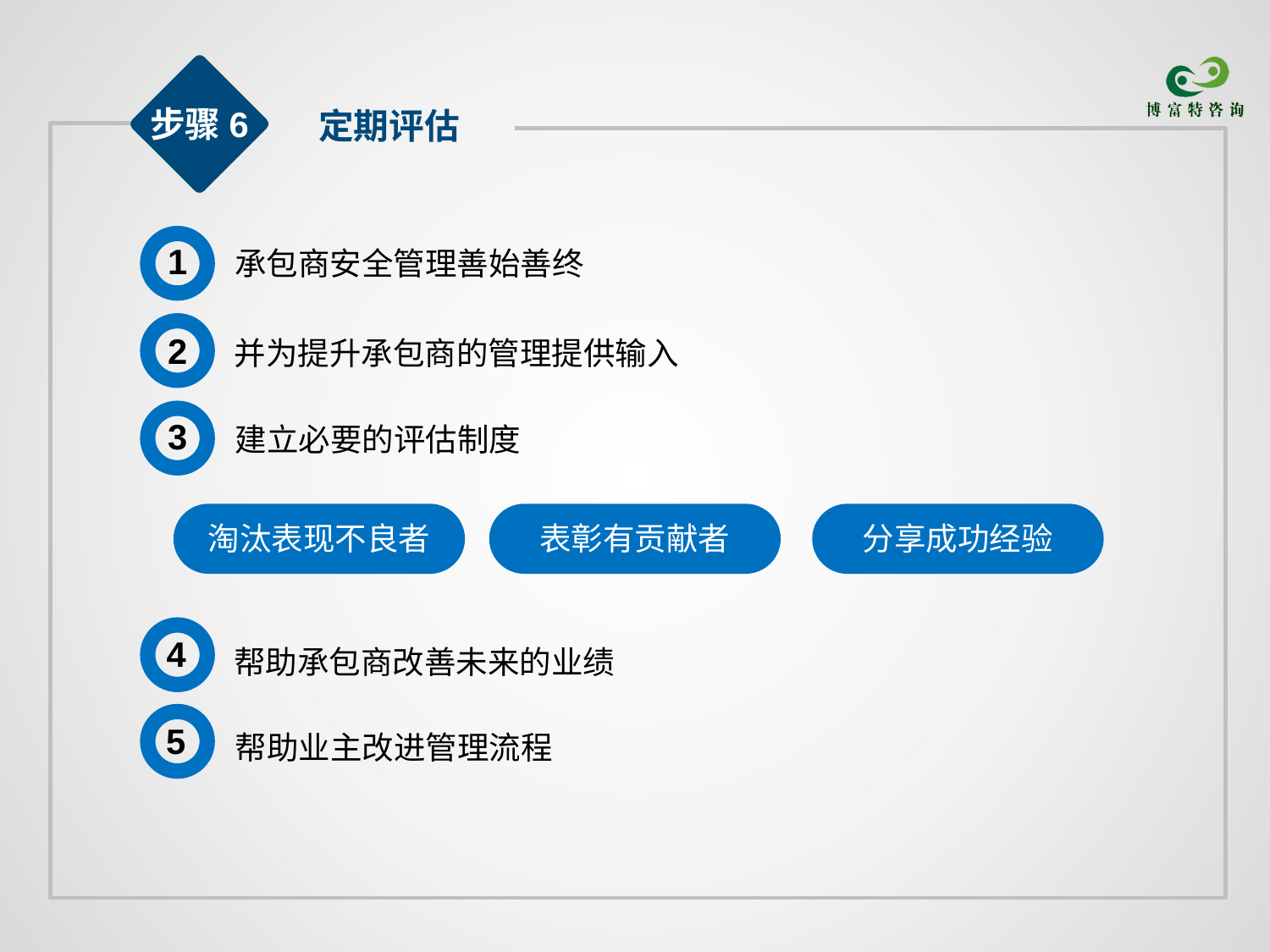

步骤6
定期评估

1
承包商安全管理善始善终

2
并为提升承包商的管理提供输入

3
建立必要的评估制度

淘汰表现不良者
表彰有贡献者
分享成功经验

4
帮助承包商改善未来的业绩

5
帮助业主改进管理流程